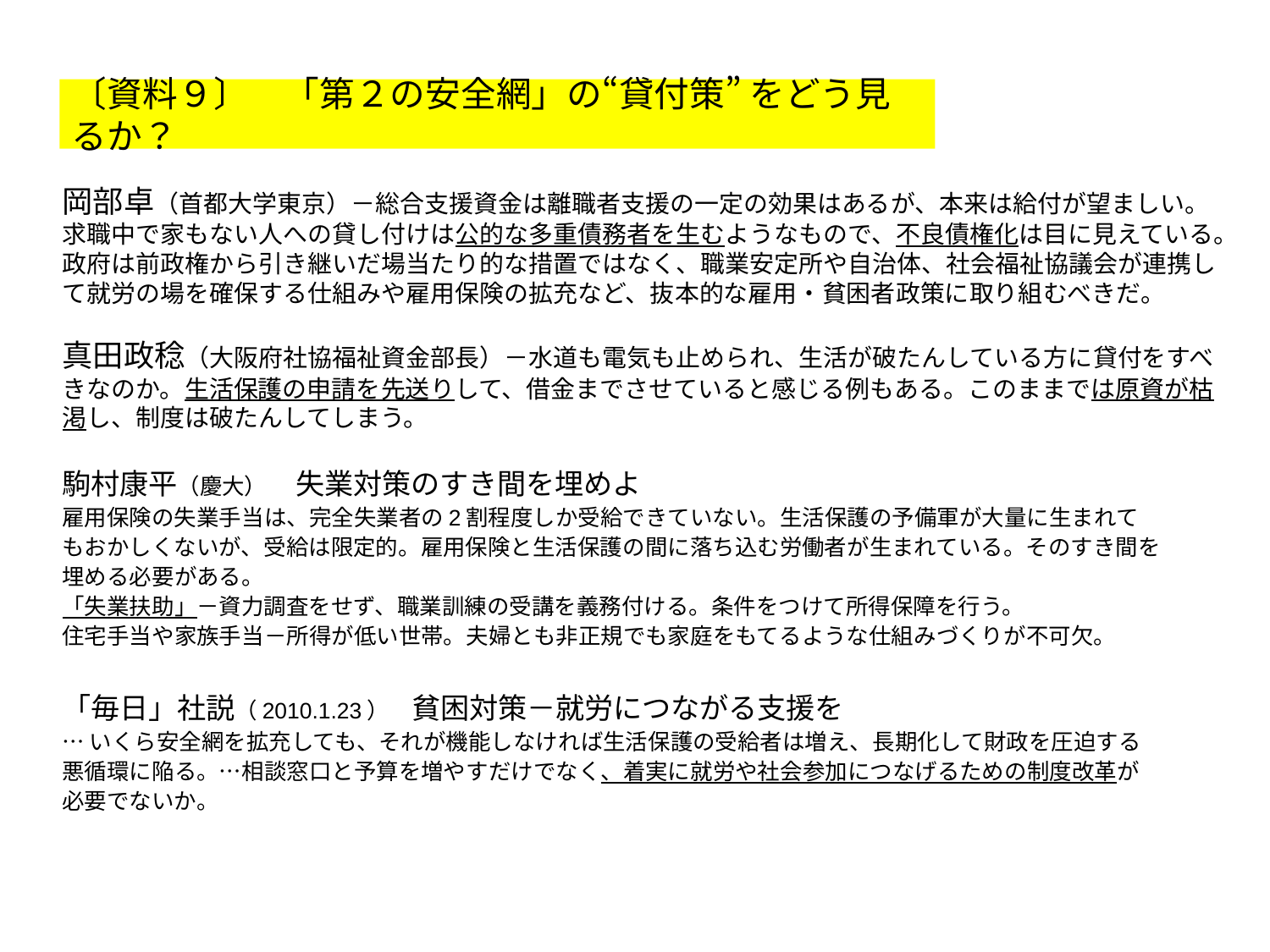

〔資料９〕　「第２の安全網」の“貸付策” をどう見るか？
# 岡部卓（首都大学東京）－総合支援資金は離職者支援の一定の効果はあるが、本来は給付が望ましい。求職中で家もない人への貸し付けは公的な多重債務者を生むようなもので、不良債権化は目に見えている。政府は前政権から引き継いだ場当たり的な措置ではなく、職業安定所や自治体、社会福祉協議会が連携して就労の場を確保する仕組みや雇用保険の拡充など、抜本的な雇用・貧困者政策に取り組むべきだ。 真田政稔（大阪府社協福祉資金部長）－水道も電気も止められ、生活が破たんしている方に貸付をすべきなのか。生活保護の申請を先送りして、借金までさせていると感じる例もある。このままでは原資が枯渇し、制度は破たんしてしまう。
駒村康平（慶大）　失業対策のすき間を埋めよ
雇用保険の失業手当は、完全失業者の2割程度しか受給できていない。生活保護の予備軍が大量に生まれて
もおかしくないが、受給は限定的。雇用保険と生活保護の間に落ち込む労働者が生まれている。そのすき間を
埋める必要がある。
「失業扶助」－資力調査をせず、職業訓練の受講を義務付ける。条件をつけて所得保障を行う。
住宅手当や家族手当－所得が低い世帯。夫婦とも非正規でも家庭をもてるような仕組みづくりが不可欠。

「毎日」社説（2010.1.23）　貧困対策－就労につながる支援を
…いくら安全網を拡充しても、それが機能しなければ生活保護の受給者は増え、長期化して財政を圧迫する
悪循環に陥る。…相談窓口と予算を増やすだけでなく、着実に就労や社会参加につなげるための制度改革が
必要でないか。